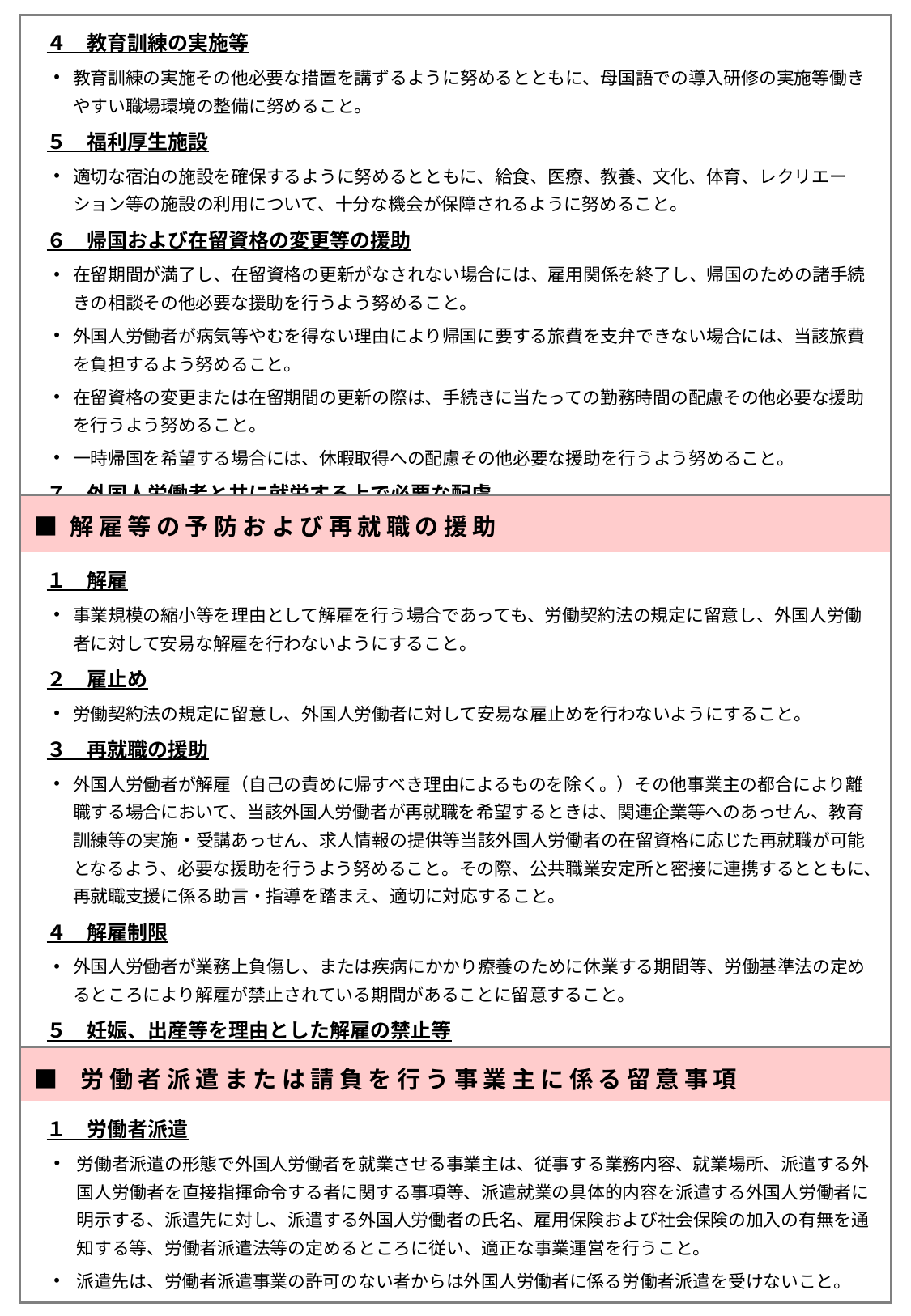

| ４　教育訓練の実施等 教育訓練の実施その他必要な措置を講ずるように努めるとともに、母国語での導入研修の実施等働きやすい職場環境の整備に努めること。 ５　福利厚生施設 適切な宿泊の施設を確保するように努めるとともに、給食、医療、教養、文化、体育、レクリエーション等の施設の利用について、十分な機会が保障されるように努めること。 ６　帰国および在留資格の変更等の援助 在留期間が満了し、在留資格の更新がなされない場合には、雇用関係を終了し、帰国のための諸手続きの相談その他必要な援助を行うよう努めること。 外国人労働者が病気等やむを得ない理由により帰国に要する旅費を支弁できない場合には、当該旅費を負担するよう努めること。 在留資格の変更または在留期間の更新の際は、手続きに当たっての勤務時間の配慮その他必要な援助を行うよう努めること。 一時帰国を希望する場合には、休暇取得への配慮その他必要な援助を行うよう努めること。 ７　外国人労働者と共に就労する上で必要な配慮 日本人労働者と外国人労働者とが、文化、慣習等の多様性を理解しつつ共に就労できるよう努めること。 |
| --- |
| ■解雇等の予防および再就職の援助 |
| --- |
| １　解雇 事業規模の縮小等を理由として解雇を行う場合であっても、労働契約法の規定に留意し、外国人労働者に対して安易な解雇を行わないようにすること。 ２　雇止め 労働契約法の規定に留意し、外国人労働者に対して安易な雇止めを行わないようにすること。 ３　再就職の援助 外国人労働者が解雇（自己の責めに帰すべき理由によるものを除く。）その他事業主の都合により離職する場合において、当該外国人労働者が再就職を希望するときは、関連企業等へのあっせん、教育訓練等の実施・受講あっせん、求人情報の提供等当該外国人労働者の在留資格に応じた再就職が可能となるよう、必要な援助を行うよう努めること。その際、公共職業安定所と密接に連携するとともに、再就職支援に係る助言・指導を踏まえ、適切に対応すること。 ４　解雇制限 外国人労働者が業務上負傷し、または疾病にかかり療養のために休業する期間等、労働基準法の定めるところにより解雇が禁止されている期間があることに留意すること。 ５　妊娠、出産等を理由とした解雇の禁止等 女性である外国人労働者が婚姻し、妊娠し、または出産したことを退職理由として予定する定めをしてはならないこと。また、妊娠、出産等を理由として解雇その他不利益な取扱いをしてはならないこと。 |
| ■ 労働者派遣または請負を行う事業主に係る留意事項 |
| --- |
| １　労働者派遣 労働者派遣の形態で外国人労働者を就業させる事業主は、従事する業務内容、就業場所、派遣する外国人労働者を直接指揮命令する者に関する事項等、派遣就業の具体的内容を派遣する外国人労働者に明示する、派遣先に対し、派遣する外国人労働者の氏名、雇用保険および社会保険の加入の有無を通知する等、労働者派遣法等の定めるところに従い、適正な事業運営を行うこと。 派遣先は、労働者派遣事業の許可のない者からは外国人労働者に係る労働者派遣を受けないこと。 |
14